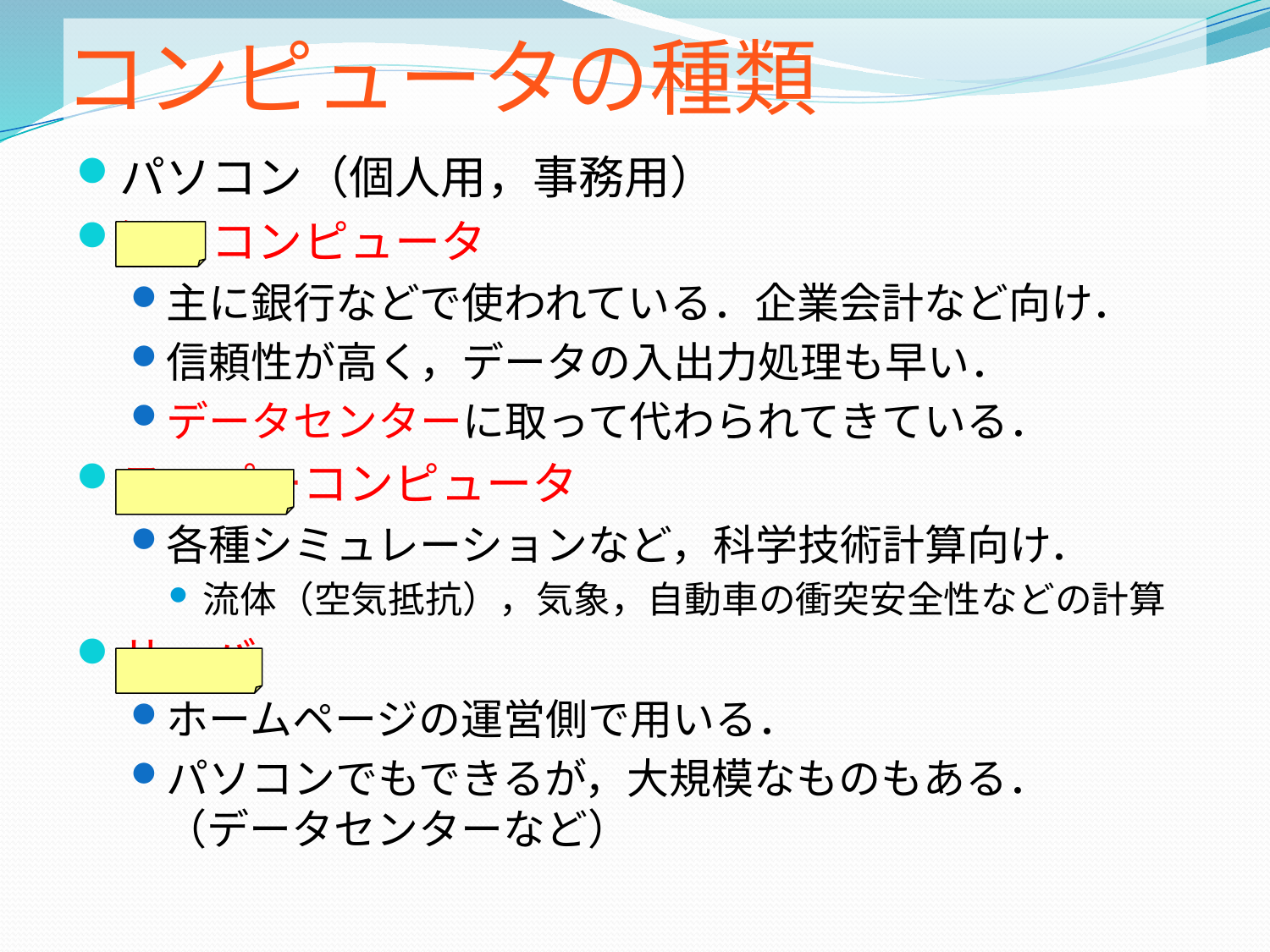

# コンピュータの種類
パソコン（個人用，事務用）
汎用コンピュータ
主に銀行などで使われている．企業会計など向け．
信頼性が高く，データの入出力処理も早い．
データセンターに取って代わられてきている．
スーパーコンピュータ
各種シミュレーションなど，科学技術計算向け．
流体（空気抵抗），気象，自動車の衝突安全性などの計算
サーバ
ホームページの運営側で用いる．
パソコンでもできるが，大規模なものもある．
（データセンターなど）